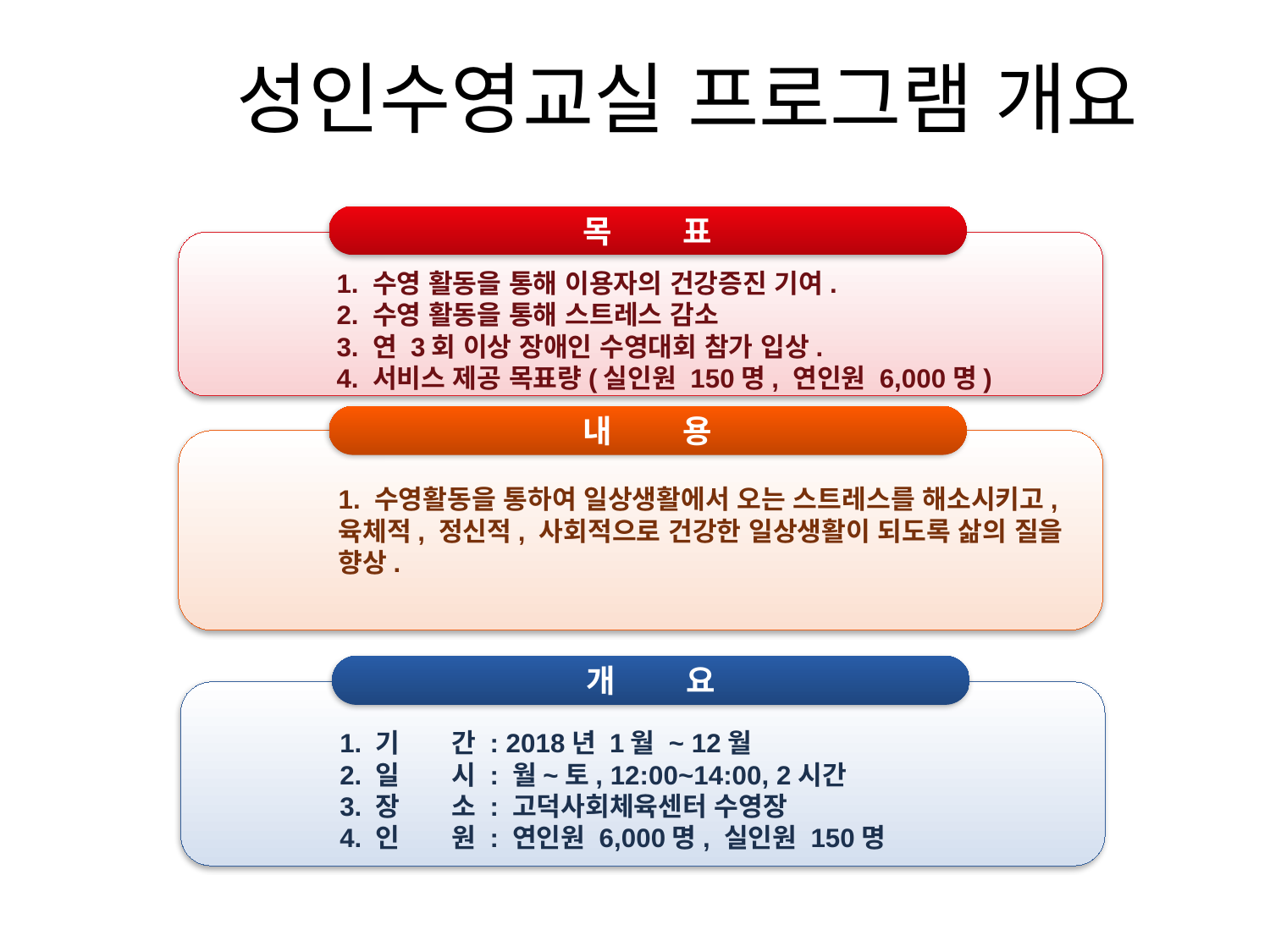

# 성인수영교실 프로그램 개요
목        표

1. 수영 활동을 통해 이용자의 건강증진 기여.
2. 수영 활동을 통해 스트레스 감소
3. 연 3회 이상 장애인 수영대회 참가 입상.
4. 서비스 제공 목표량(실인원 150명, 연인원 6,000명)
내        용
1. 수영활동을 통하여 일상생활에서 오는 스트레스를 해소시키고, 육체적, 정신적, 사회적으로 건강한 일상생활이 되도록 삶의 질을 향상.
개        요

1. 기       간 : 2018년 1월 ~ 12월
2. 일       시 : 월~토, 12:00~14:00, 2시간
3. 장       소 : 고덕사회체육센터 수영장
4. 인       원 : 연인원 6,000명, 실인원 150명
Designed by Guild Design Inc.